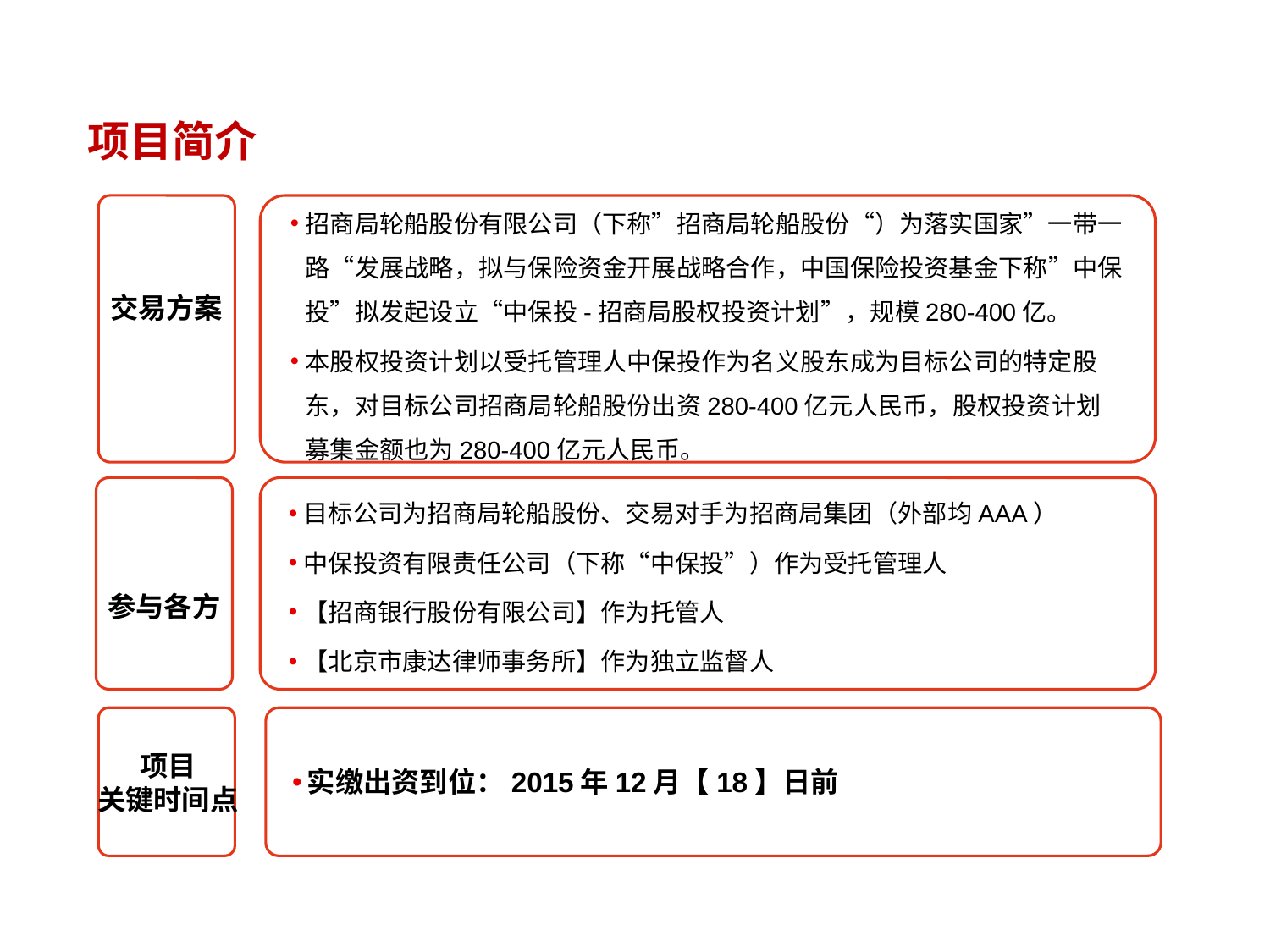

# 项目简介

招商局轮船股份有限公司（下称”招商局轮船股份“）为落实国家”一带一路“发展战略，拟与保险资金开展战略合作，中国保险投资基金下称”中保投”拟发起设立“中保投-招商局股权投资计划”，规模280-400亿。
本股权投资计划以受托管理人中保投作为名义股东成为目标公司的特定股东，对目标公司招商局轮船股份出资280-400亿元人民币，股权投资计划募集金额也为280-400亿元人民币。
交易方案

目标公司为招商局轮船股份、交易对手为招商局集团（外部均AAA）
中保投资有限责任公司（下称“中保投”）作为受托管理人
【招商银行股份有限公司】作为托管人
【北京市康达律师事务所】作为独立监督人

参与各方

实缴出资到位：2015年12月【18】日前
项目
关键时间点